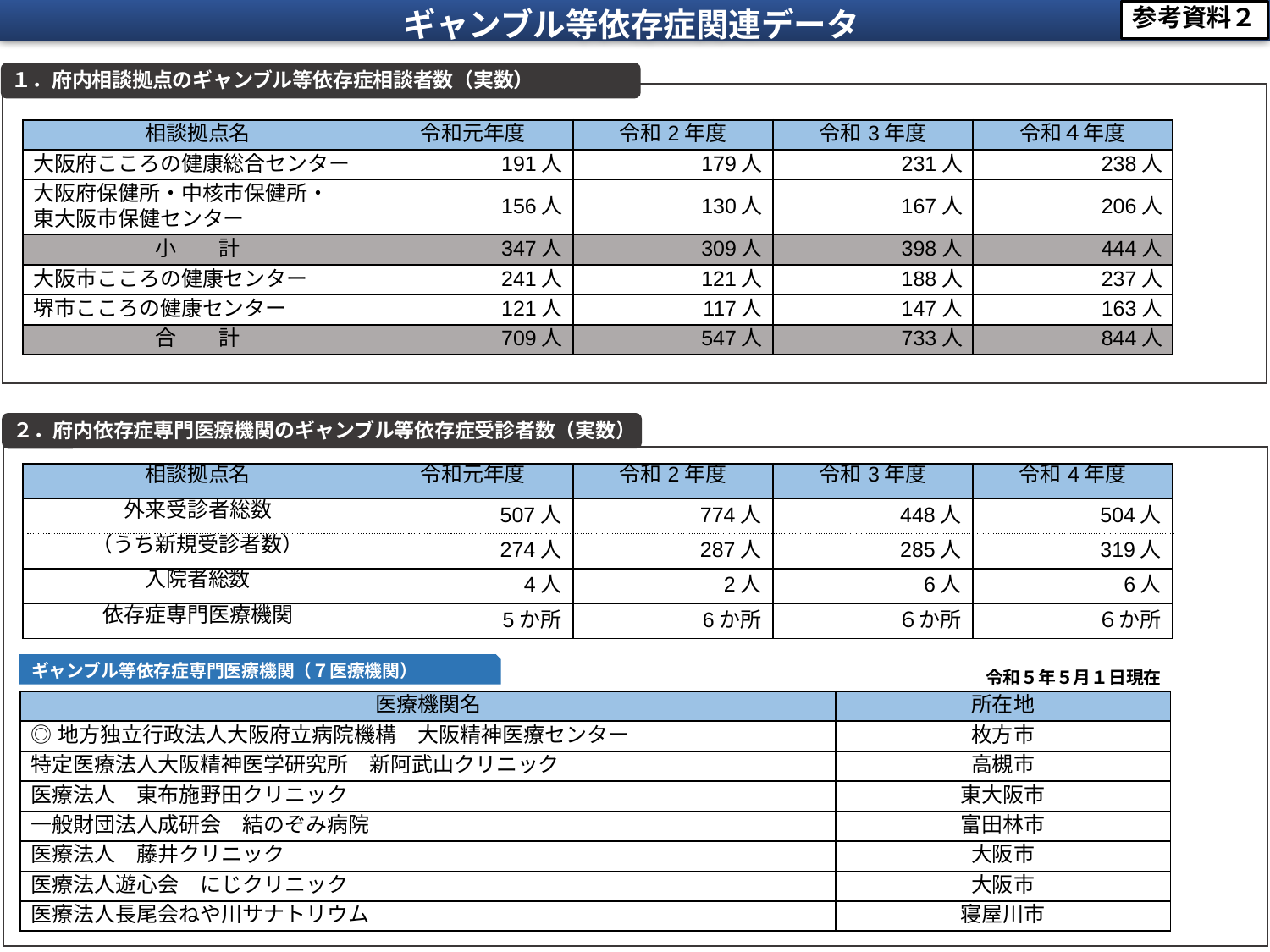

ギャンブル等依存症関連データ
参考資料２
 １．府内相談拠点のギャンブル等依存症相談者数（実数）

| 相談拠点名 | 令和元年度 | 令和2年度 | 令和3年度 | 令和４年度 |
| --- | --- | --- | --- | --- |
| 大阪府こころの健康総合センター | 191人 | 179人 | 231人 | 238人 |
| 大阪府保健所・中核市保健所・ 東大阪市保健センター | 156人 | 130人 | 167人 | 206人 |
| 小　　計 | 347人 | 309人 | 398人 | 444人 |
| 大阪市こころの健康センター | 241人 | 121人 | 188人 | 237人 |
| 堺市こころの健康センター | 121人 | 117人 | 147人 | 163人 |
| 合　　計 | 709人 | 547人 | 733人 | 844人 |
 ２．府内依存症専門医療機関のギャンブル等依存症受診者数（実数）

| 相談拠点名 | 令和元年度 | 令和2年度 | 令和3年度 | 令和4年度 |
| --- | --- | --- | --- | --- |
| 外来受診者総数 | 507人 | 774人 | 448人 | 504人 |
| （うち新規受診者数） | 274人 | 287人 | 285人 | 319人 |
| 入院者総数 | 4人 | 2人 | 6人 | 6人 |
| 依存症専門医療機関 | 5か所 | 6か所 | ６か所 | ６か所 |
ギャンブル等依存症専門医療機関（７医療機関）
令和５年５月１日現在
| 医療機関名 | 所在地 |
| --- | --- |
| ◎地方独立行政法人大阪府立病院機構　大阪精神医療センター | 枚方市 |
| 特定医療法人大阪精神医学研究所　新阿武山クリニック | 高槻市 |
| 医療法人　東布施野田クリニック | 東大阪市 |
| 一般財団法人成研会　結のぞみ病院 | 富田林市 |
| 医療法人　藤井クリニック | 大阪市 |
| 医療法人遊心会　にじクリニック | 大阪市 |
| 医療法人長尾会ねや川サナトリウム | 寝屋川市 |